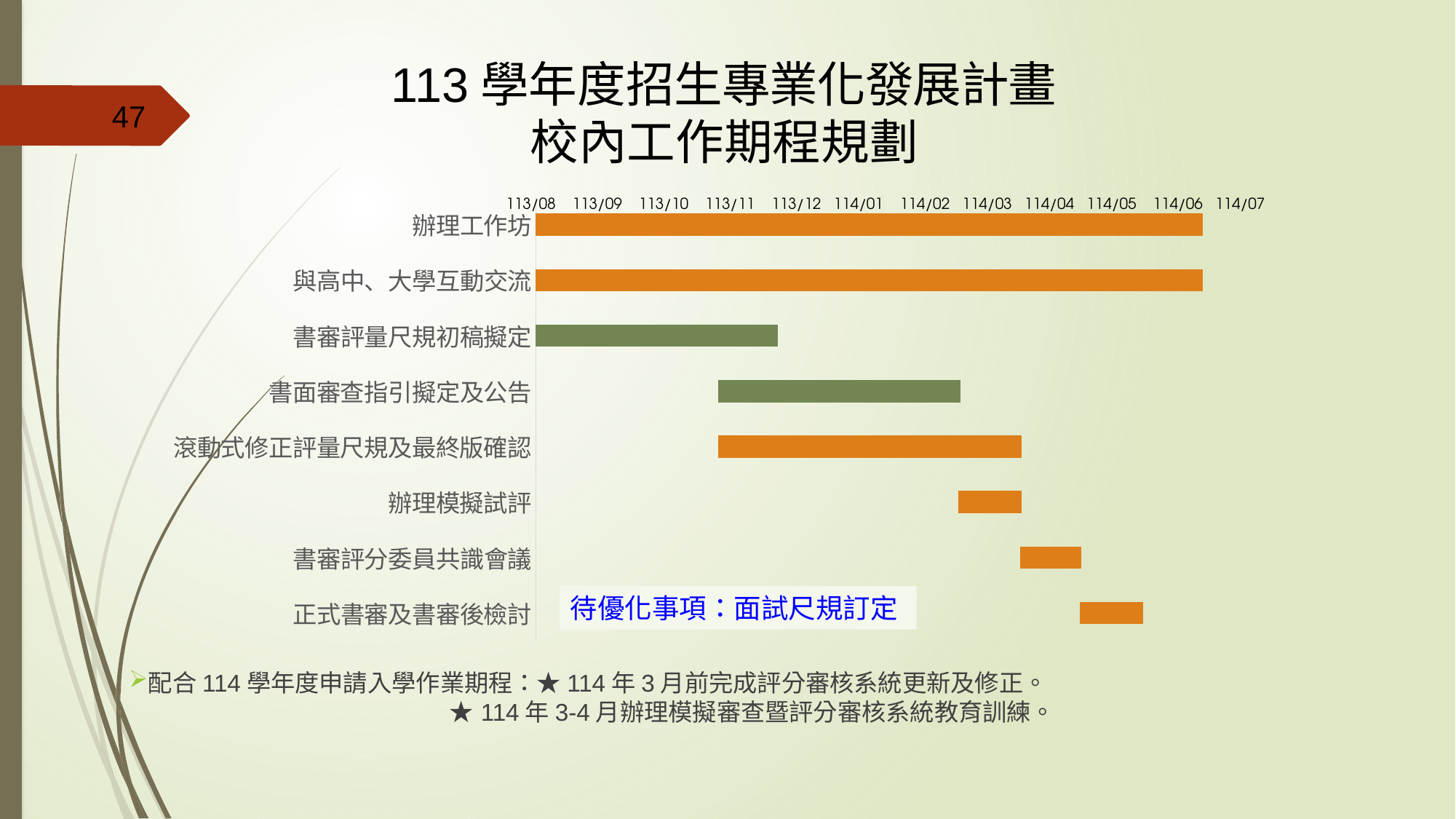

113學年度招生專業化發展計畫
校內工作期程規劃
47
       113/08    113/09    113/10    113/11    113/12   114/01    114/02   114/03   114/04   114/05    114/06   114/07

### Chart

| Category | 開始日期 |  |
|---|---|---|
| 辦理工作坊 | 45139.0 | 336.0 |
| 與高中、大學互動交流 | 45139.0 | 336.0 |
| 書審評量尺規初稿擬定 | 45139.0 | 122.0 |
| 書面審查指引擬定及公告 | 45231.0 | 122.0 |
| 滾動式修正評量尺規及最終版確認 | 45231.0 | 153.0 |
| 辦理模擬試評 | 45352.0 | 32.0 |
| 書審評分委員共識會議 | 45383.0 | 31.0 |
| 正式書審及書審後檢討 | 45413.0 | 32.0 |
待優化事項：面試尺規訂定
配合114學年度申請入學作業期程：★114年3月前完成評分審核系統更新及修正。
                                                         ★114年3-4月辦理模擬審查暨評分審核系統教育訓練。